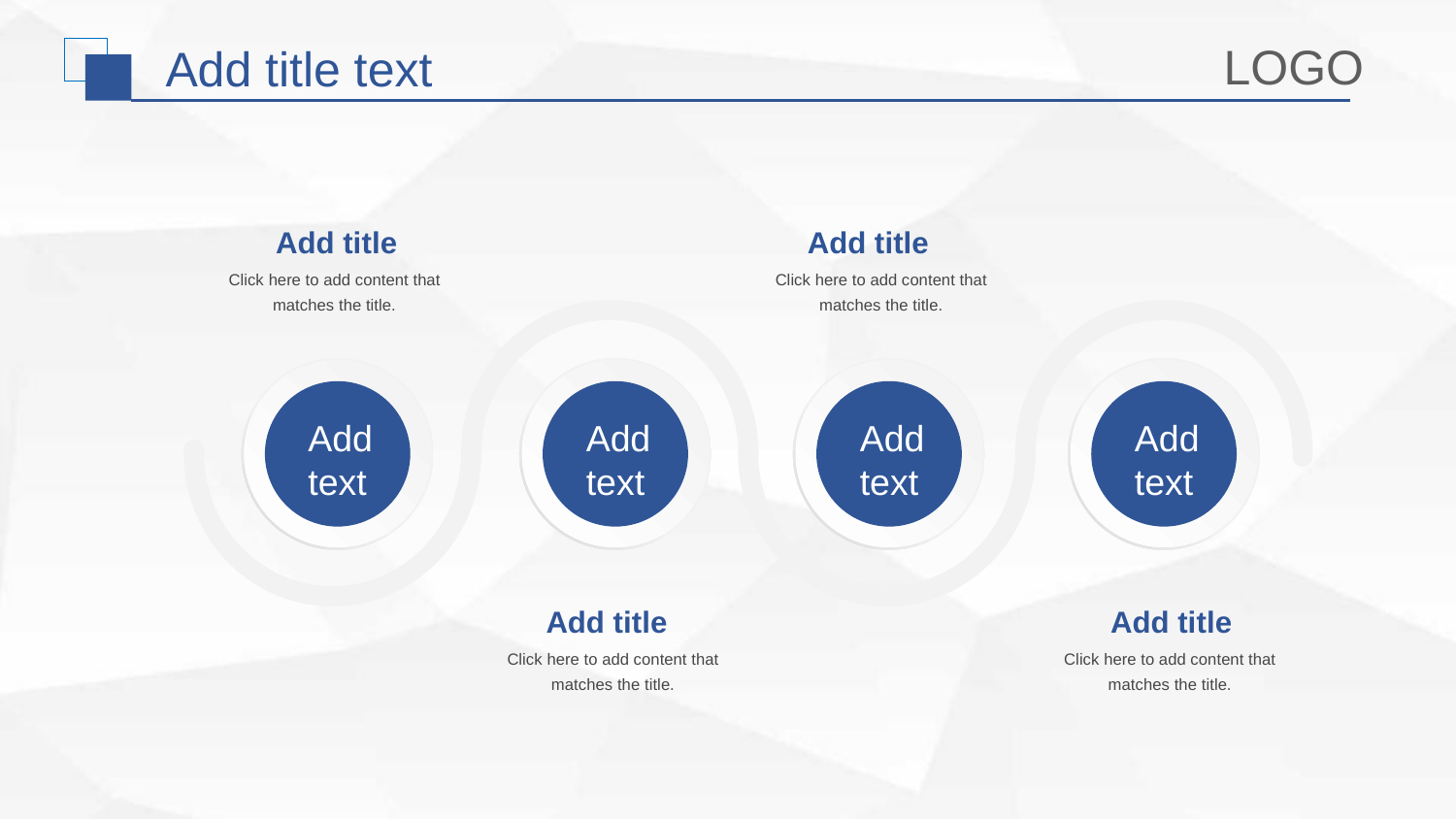

Add title
Click here to add content that matches the title.
Add title
Click here to add content that matches the title.

Add
text

Add
text

Add
text

Add
text
Add title
Click here to add content that matches the title.
Add title
Click here to add content that matches the title.
延迟符